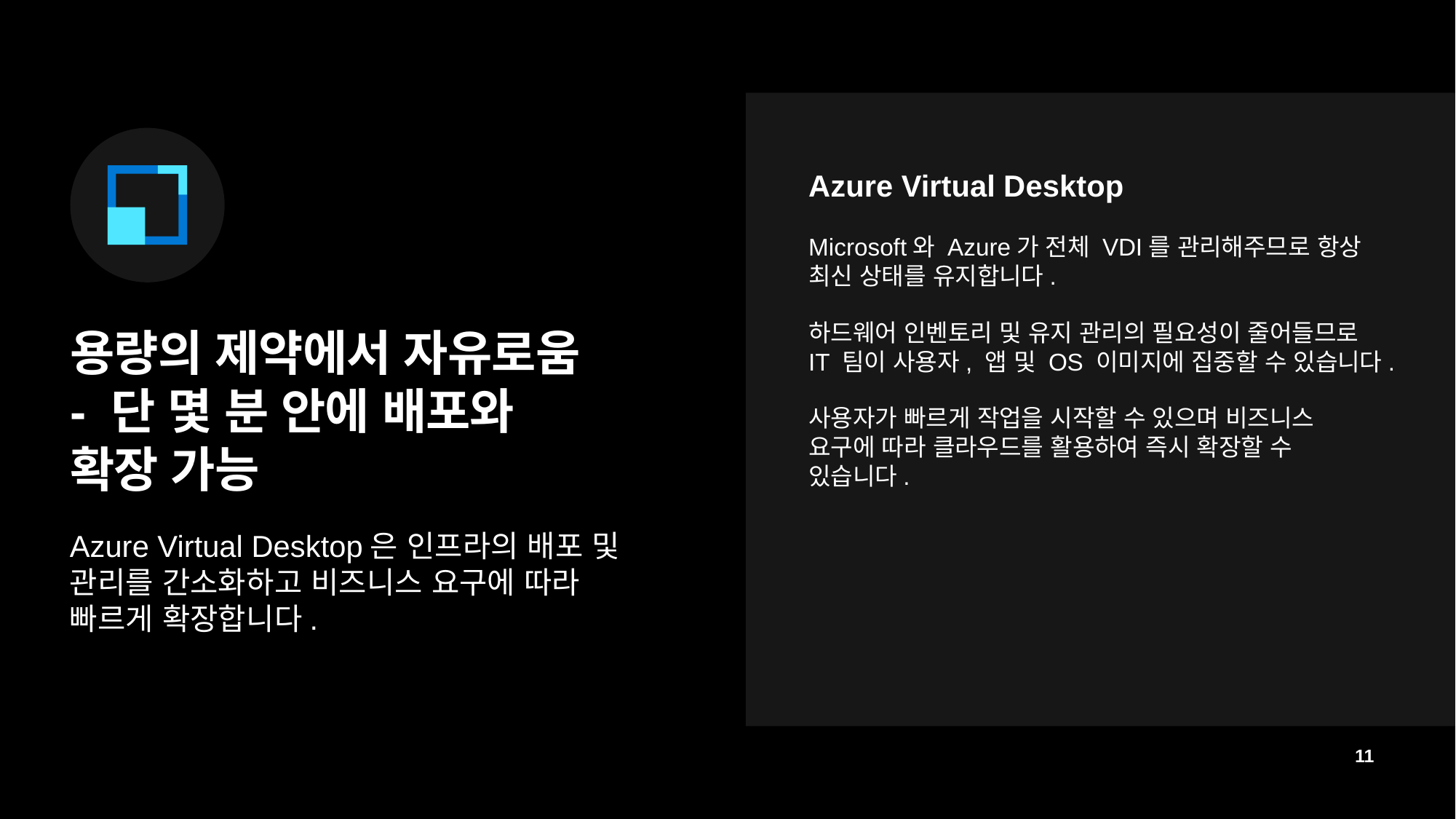

Azure Virtual Desktop
Microsoft와 Azure가 전체 VDI를 관리해주므로 항상 최신 상태를 유지합니다.
하드웨어 인벤토리 및 유지 관리의 필요성이 줄어들므로 IT 팀이 사용자, 앱 및 OS 이미지에 집중할 수 있습니다.
사용자가 빠르게 작업을 시작할 수 있으며 비즈니스 요구에 따라 클라우드를 활용하여 즉시 확장할 수 있습니다.
# 용량의 제약에서 자유로움 - 단 몇 분 안에 배포와 확장 가능
Azure Virtual Desktop은 인프라의 배포 및 관리를 간소화하고 비즈니스 요구에 따라 빠르게 확장합니다.
11